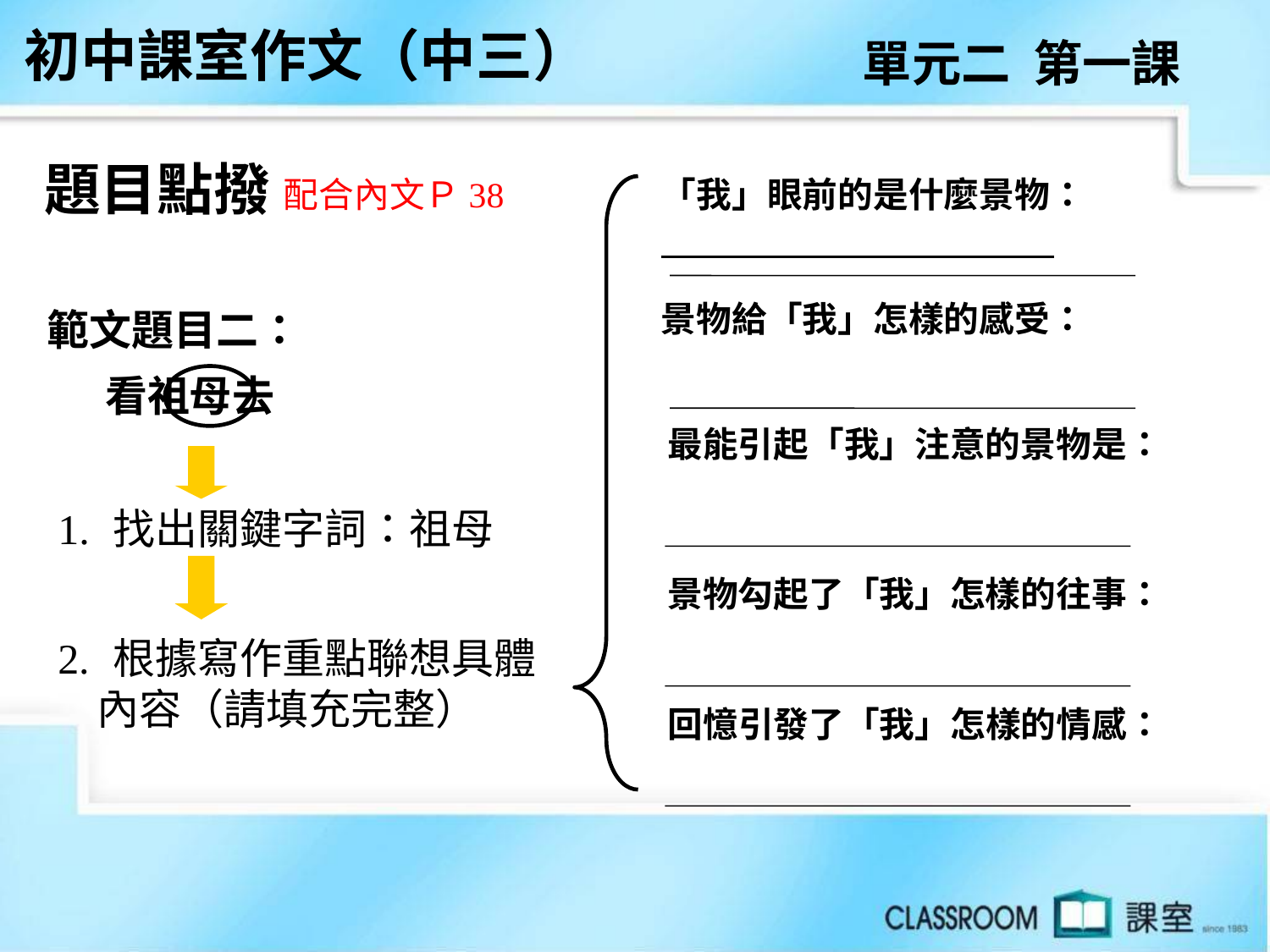

初中課室作文（中三）
單元二  第一課
題目點撥
配合內文Ｐ38
「我」眼前的是什麼景物：

範文題目二：
     看祖母去
景物給「我」怎樣的感受：

最能引起「我」注意的景物是：

1. 找出關鍵字詞：祖母

景物勾起了「我」怎樣的往事：

2. 根據寫作重點聯想具體
   內容（請填充完整）

回憶引發了「我」怎樣的情感：